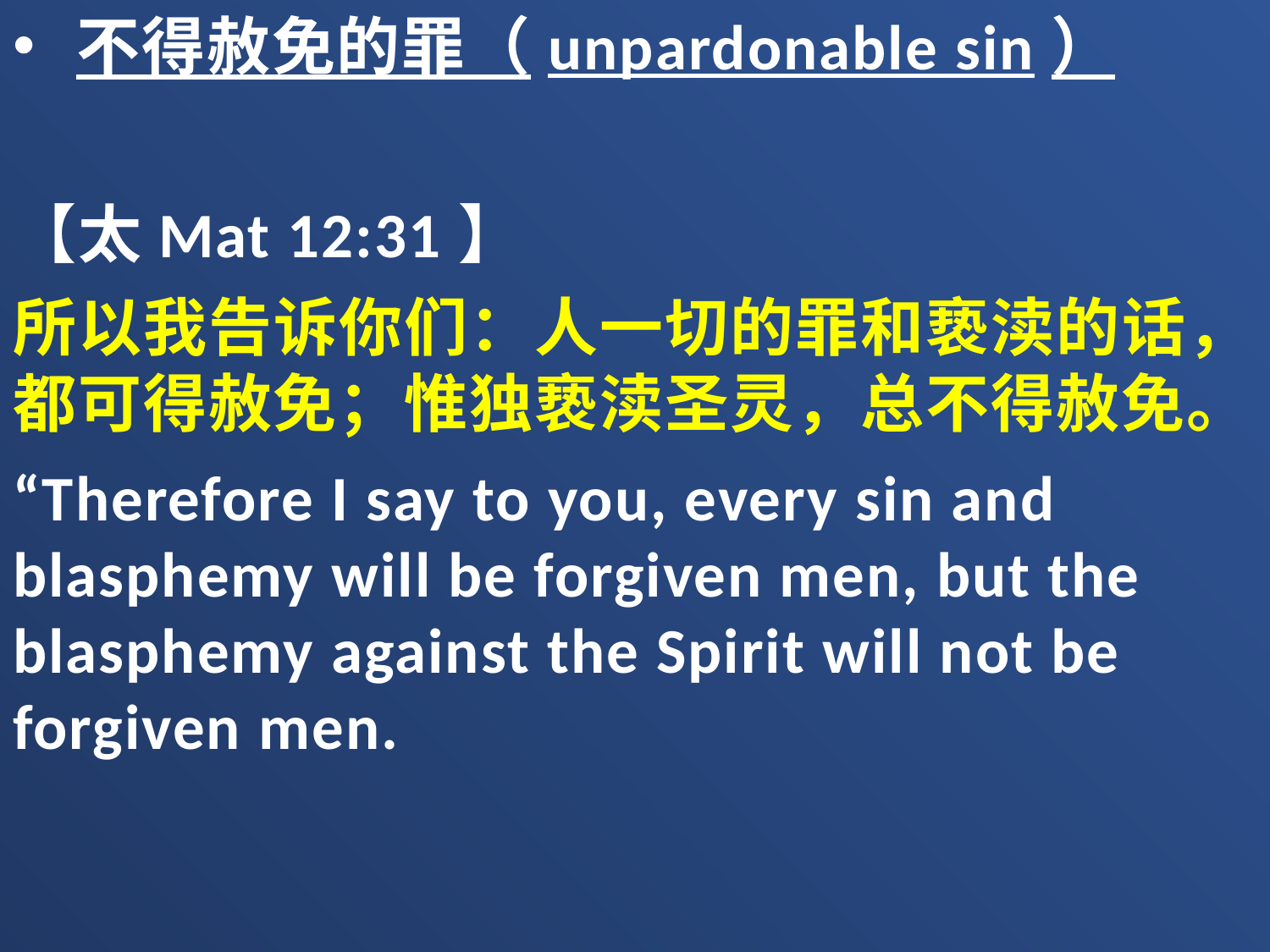

不得赦免的罪（unpardonable sin）

【太Mat 12:31】
所以我告诉你们：人一切的罪和亵渎的话，都可得赦免；惟独亵渎圣灵，总不得赦免。
“Therefore I say to you, every sin and blasphemy will be forgiven men, but the blasphemy against the Spirit will not be forgiven men.